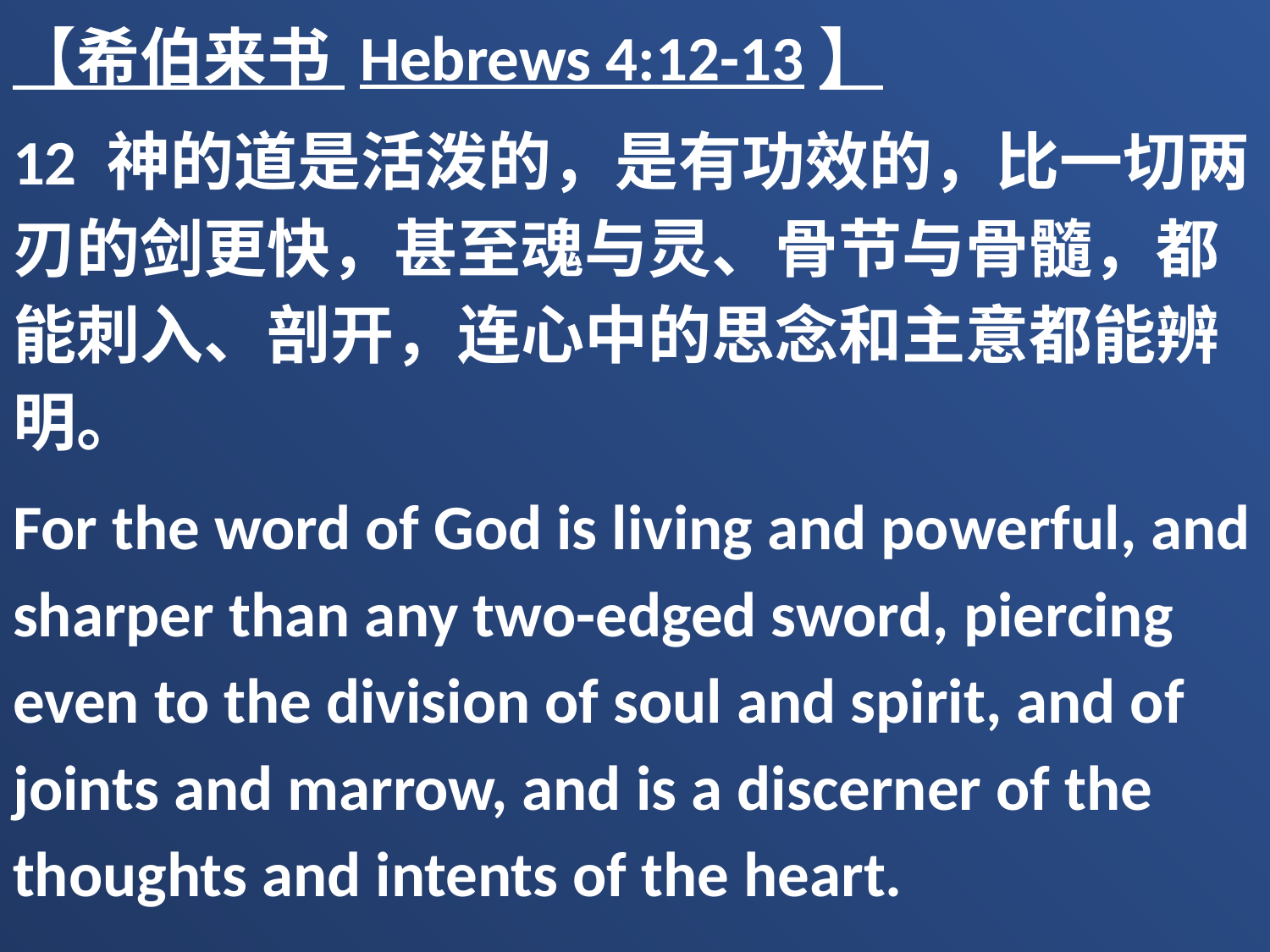

【希伯来书 Hebrews 4:12-13】
12 神的道是活泼的，是有功效的，比一切两刃的剑更快，甚至魂与灵、骨节与骨髓，都能刺入、剖开，连心中的思念和主意都能辨明。
For the word of God is living and powerful, and sharper than any two-edged sword, piercing even to the division of soul and spirit, and of joints and marrow, and is a discerner of the thoughts and intents of the heart.